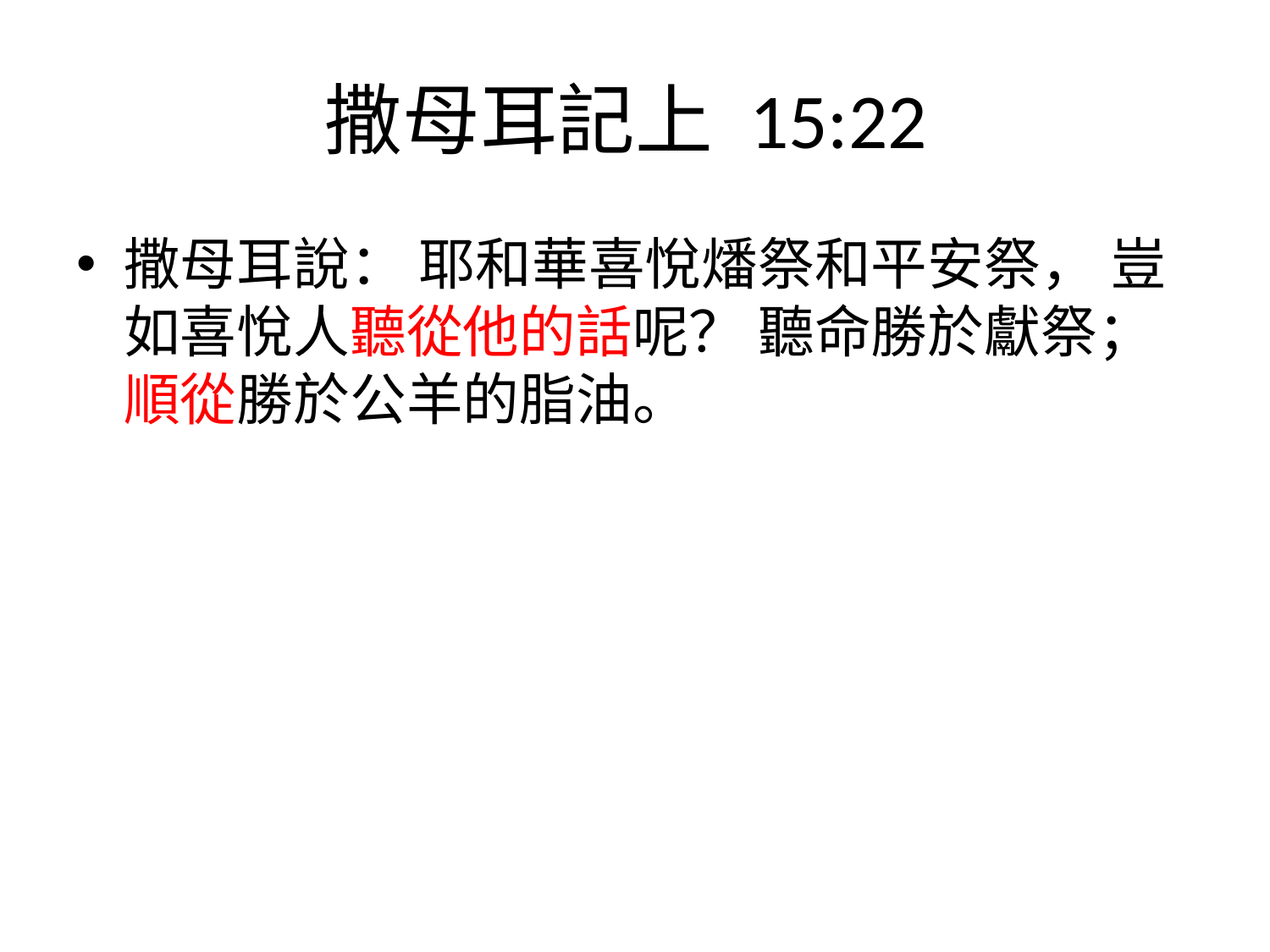

# 撒母耳記上‬ ‭15:22‬ ‭
撒母耳說： 耶和華喜悅燔祭和平安祭， 豈如喜悅人聽從他的話呢？ 聽命勝於獻祭； 順從勝於公羊的脂油。